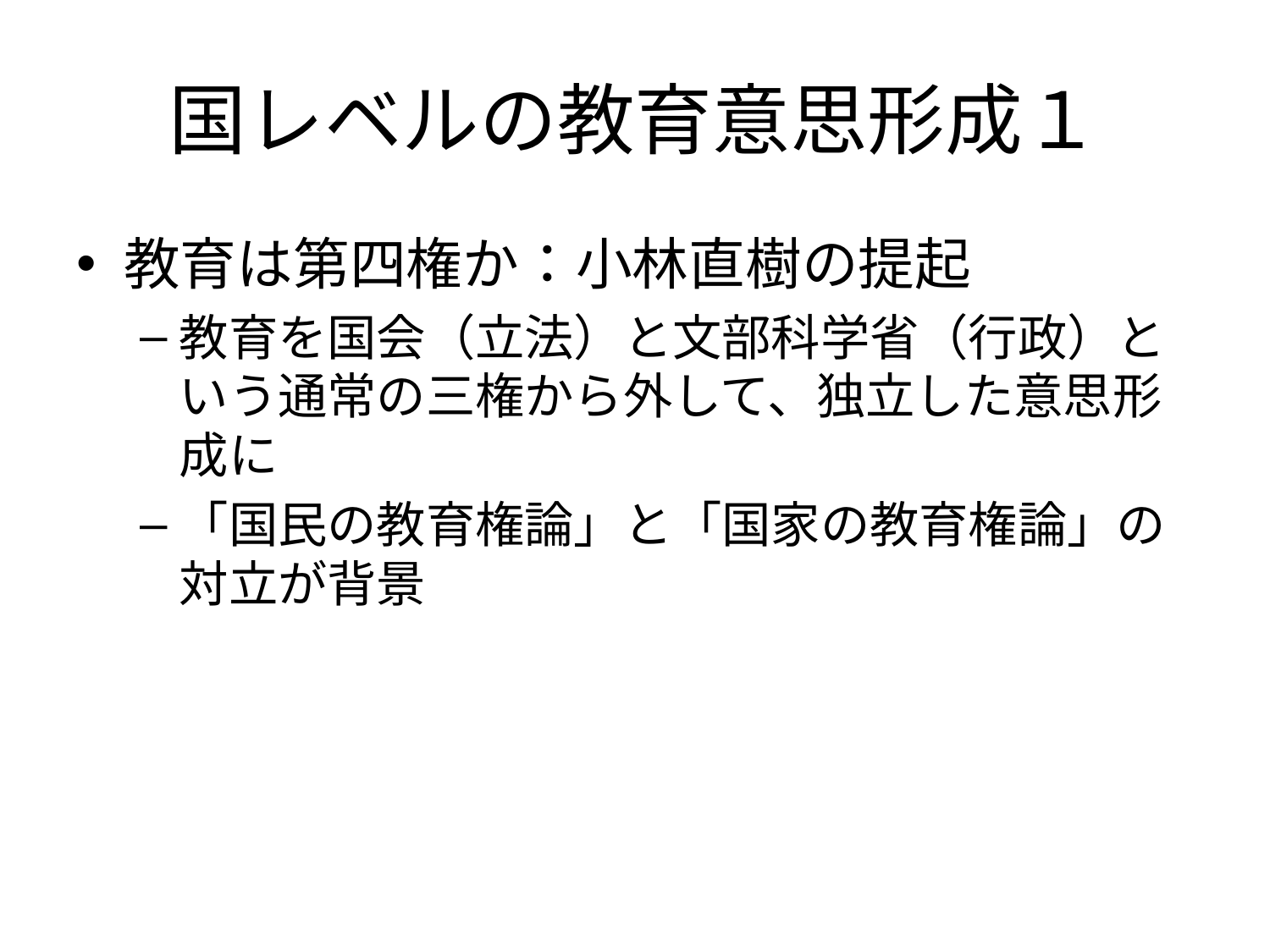

# 国レベルの教育意思形成１
教育は第四権か：小林直樹の提起
教育を国会（立法）と文部科学省（行政）という通常の三権から外して、独立した意思形成に
「国民の教育権論」と「国家の教育権論」の対立が背景